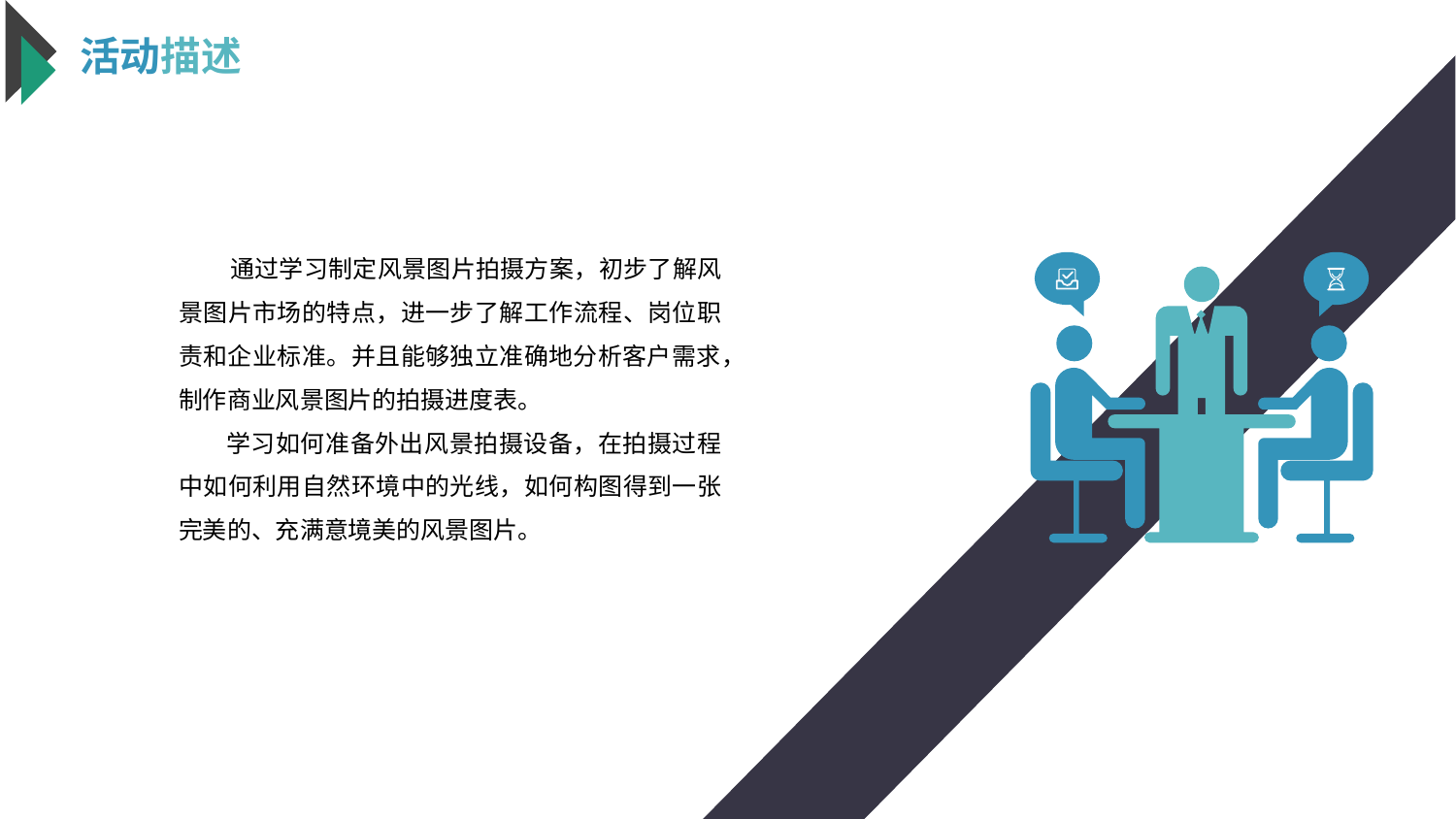

活动描述

        通过学习制定风景图片拍摄方案，初步了解风景图片市场的特点，进一步了解工作流程、岗位职责和企业标准。并且能够独立准确地分析客户需求，制作商业风景图片的拍摄进度表。
       学习如何准备外出风景拍摄设备，在拍摄过程中如何利用自然环境中的光线，如何构图得到一张完美的、充满意境美的风景图片。